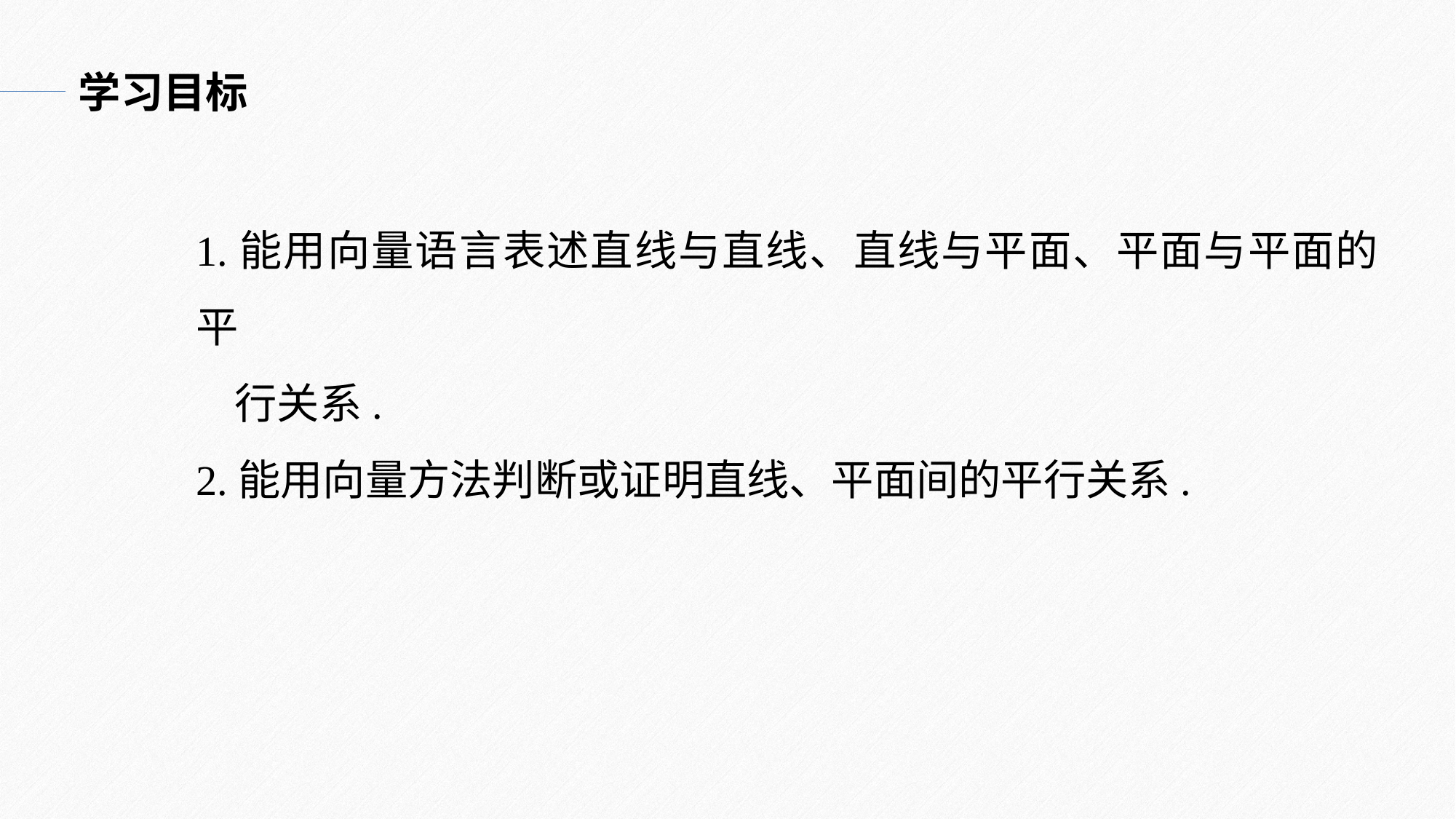

学习目标
1.能用向量语言表述直线与直线、直线与平面、平面与平面的平
   行关系.
2.能用向量方法判断或证明直线、平面间的平行关系.